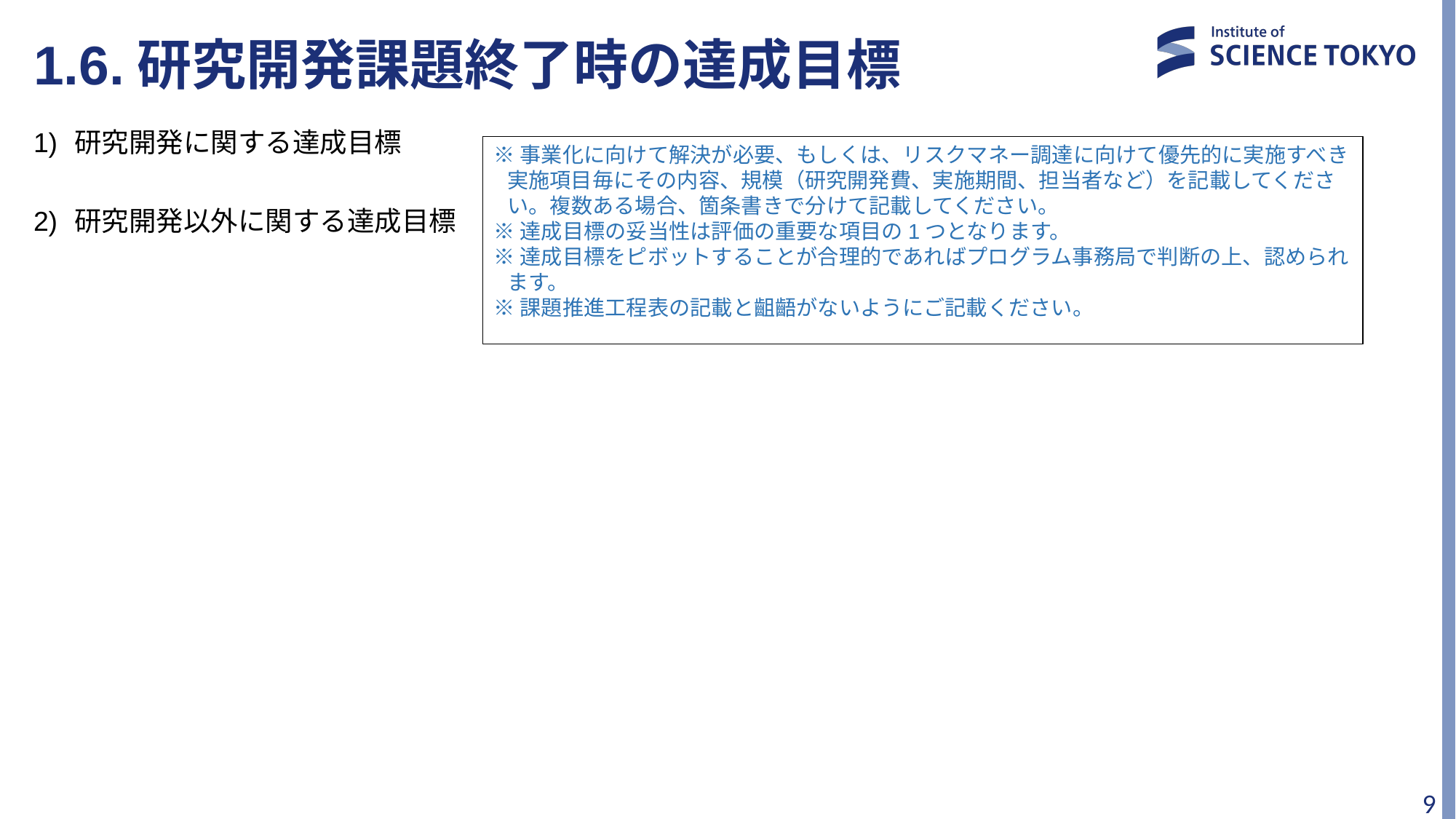

# 1.6.研究開発課題終了時の達成目標
研究開発に関する達成目標

研究開発以外に関する達成目標
※事業化に向けて解決が必要、もしくは、リスクマネー調達に向けて優先的に実施すべき実施項目毎にその内容、規模（研究開発費、実施期間、担当者など）を記載してください。複数ある場合、箇条書きで分けて記載してください。
※達成目標の妥当性は評価の重要な項目の1つとなります。
※達成目標をピボットすることが合理的であればプログラム事務局で判断の上、認められます。
※課題推進工程表の記載と齟齬がないようにご記載ください。
9